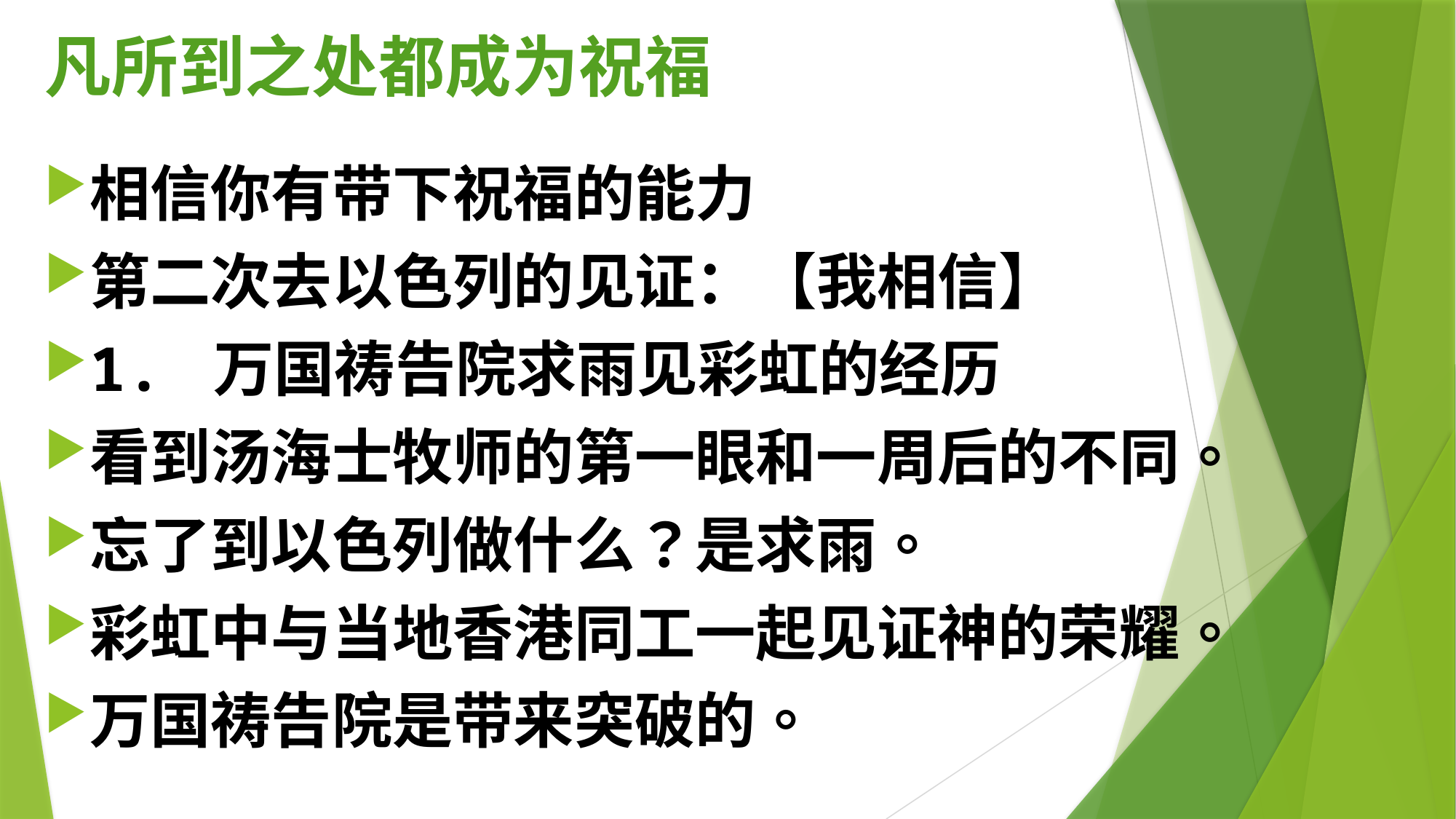

# 凡所到之处都成为祝福
相信你有带下祝福的能力
第二次去以色列的见证：【我相信】
1. 万国祷告院求雨见彩虹的经历
看到汤海士牧师的第一眼和一周后的不同。
忘了到以色列做什么？是求雨。
彩虹中与当地香港同工一起见证神的荣耀。
万国祷告院是带来突破的。